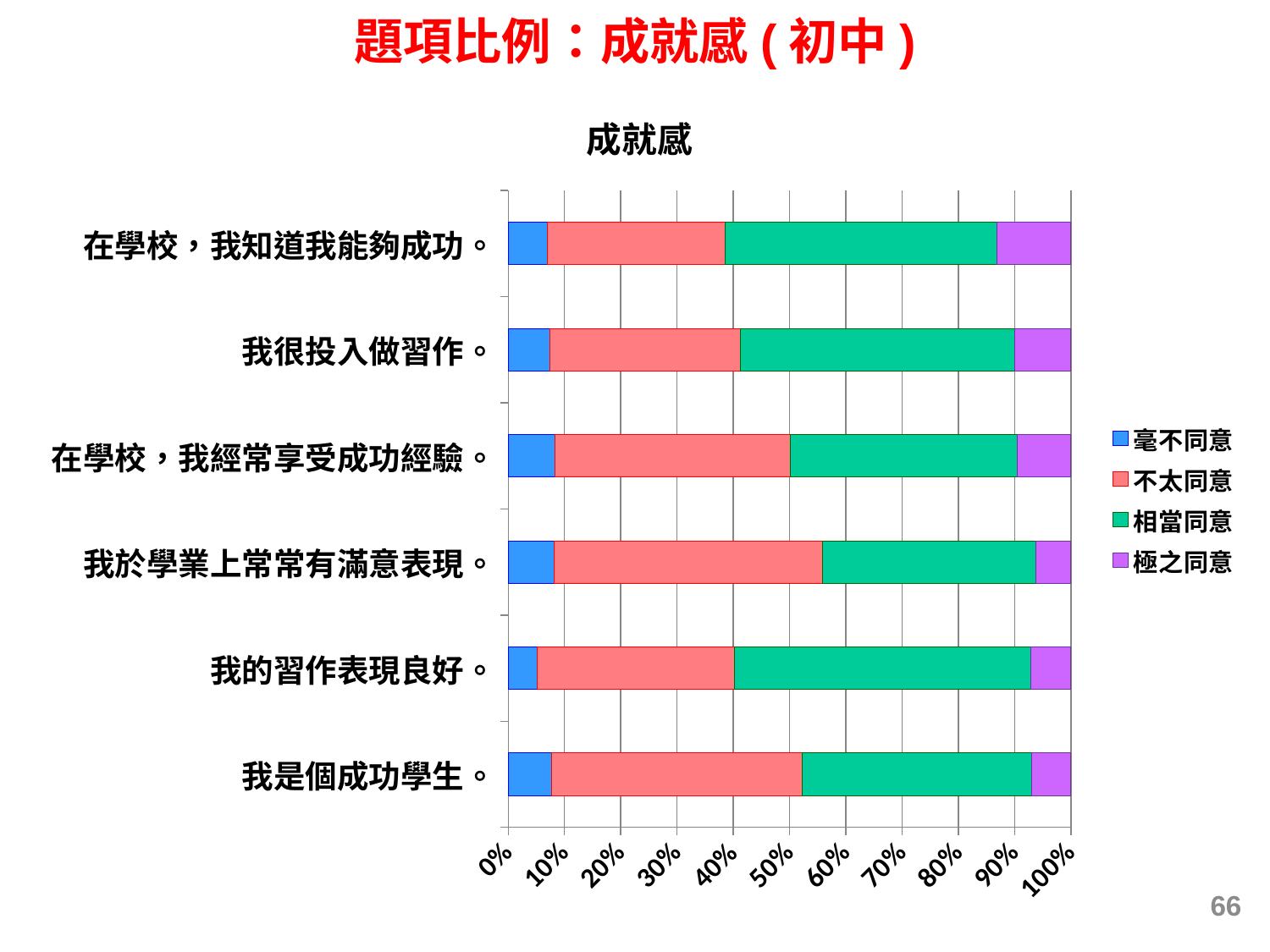

題項比例：成就感(初中)

### Chart: 成就感

| Category | 毫不同意 | 不太同意 | 相當同意 | 極之同意 |
|---|---|---|---|---|
| 我是個成功學生。 | 0.07737326025281133 | 0.44568720942322826 | 0.407958647119113 | 0.06898088320484834 |
| 我的習作表現良好。 | 0.051121249498446986 | 0.351473451130166 | 0.5254343077083116 | 0.0719709916630753 |
| 我於學業上常常有滿意表現。 | 0.08234367336018669 | 0.47708794720492365 | 0.37842417396215944 | 0.062144205472732895 |
| 在學校，我經常享受成功經驗。 | 0.08244479143430712 | 0.4184251617220625 | 0.4045505242025436 | 0.09457952264108876 |
| 我很投入做習作。 | 0.07357227840571089 | 0.33848899464604576 | 0.48866745984533017 | 0.09927126710291494 |
| 在學校，我知道我能夠成功。 | 0.06900504697107296 | 0.3167830397951439 | 0.4828120114933973 | 0.1313999017403862 |
66